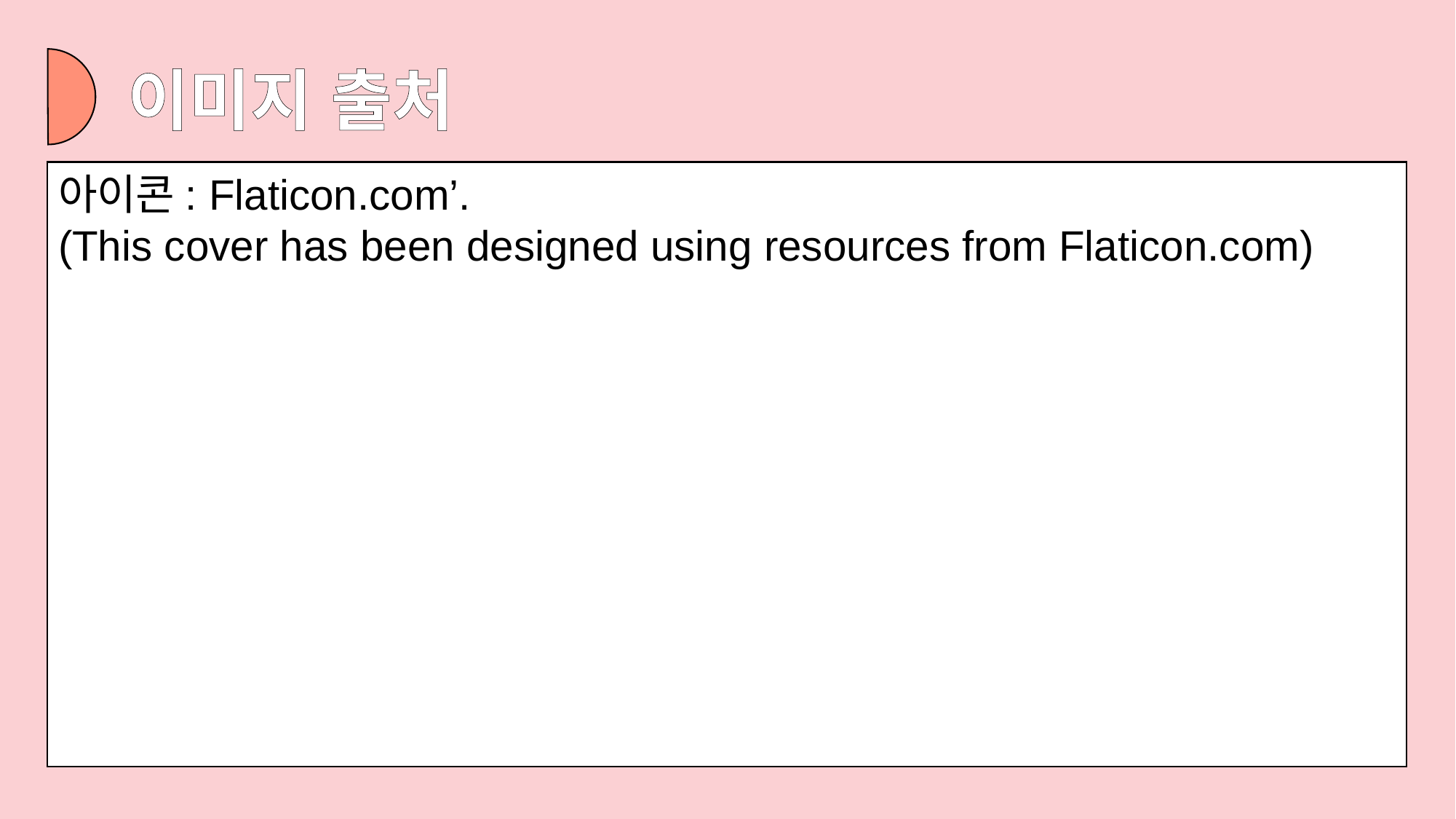

이미지 출처
아이콘: Flaticon.com’.
(This cover has been designed using resources from Flaticon.com)